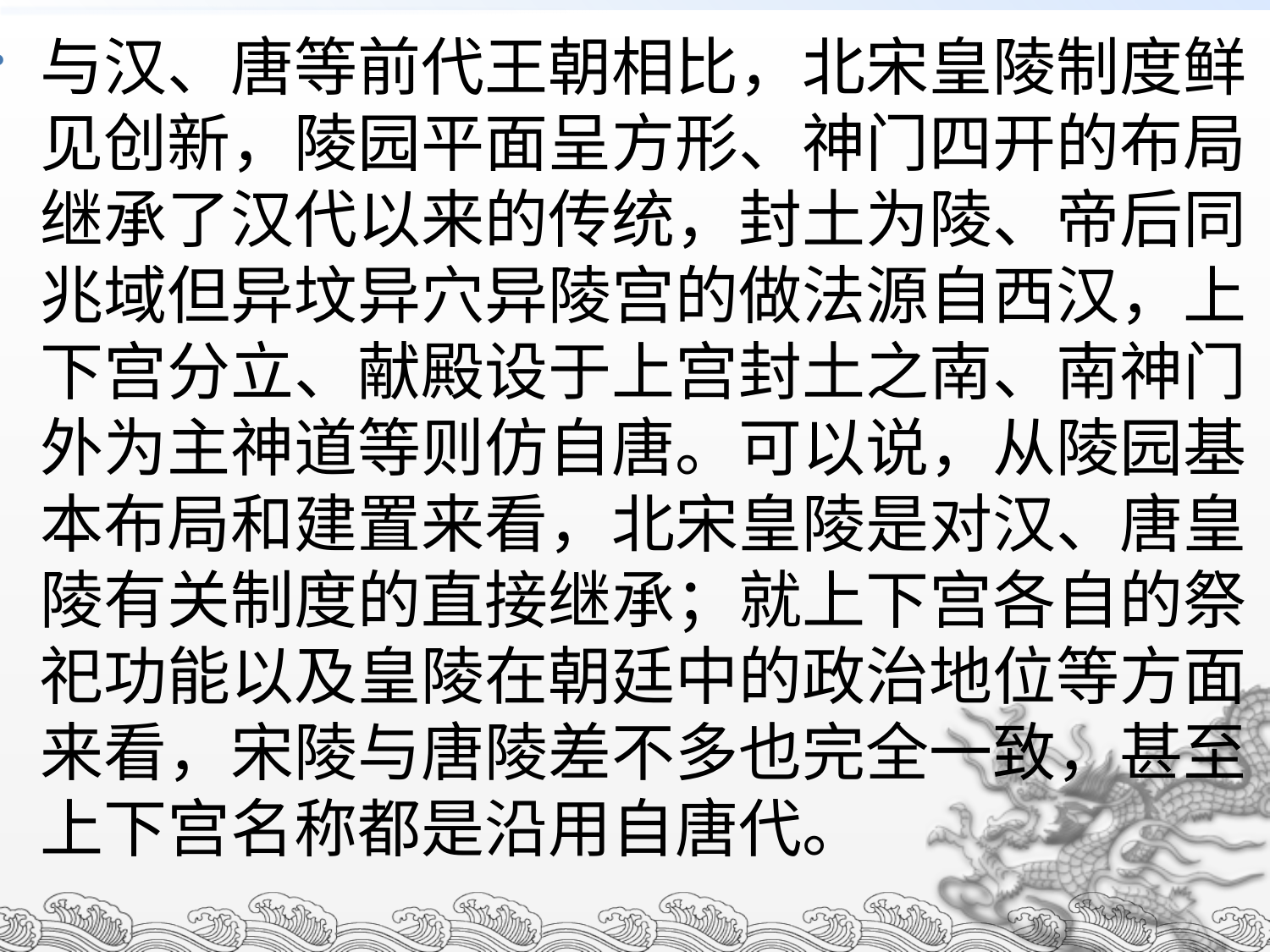

与汉、唐等前代王朝相比，北宋皇陵制度鲜见创新，陵园平面呈方形、神门四开的布局继承了汉代以来的传统，封土为陵、帝后同兆域但异坟异穴异陵宫的做法源自西汉，上下宫分立、献殿设于上宫封土之南、南神门外为主神道等则仿自唐。可以说，从陵园基本布局和建置来看，北宋皇陵是对汉、唐皇陵有关制度的直接继承；就上下宫各自的祭祀功能以及皇陵在朝廷中的政治地位等方面来看，宋陵与唐陵差不多也完全一致，甚至上下宫名称都是沿用自唐代。